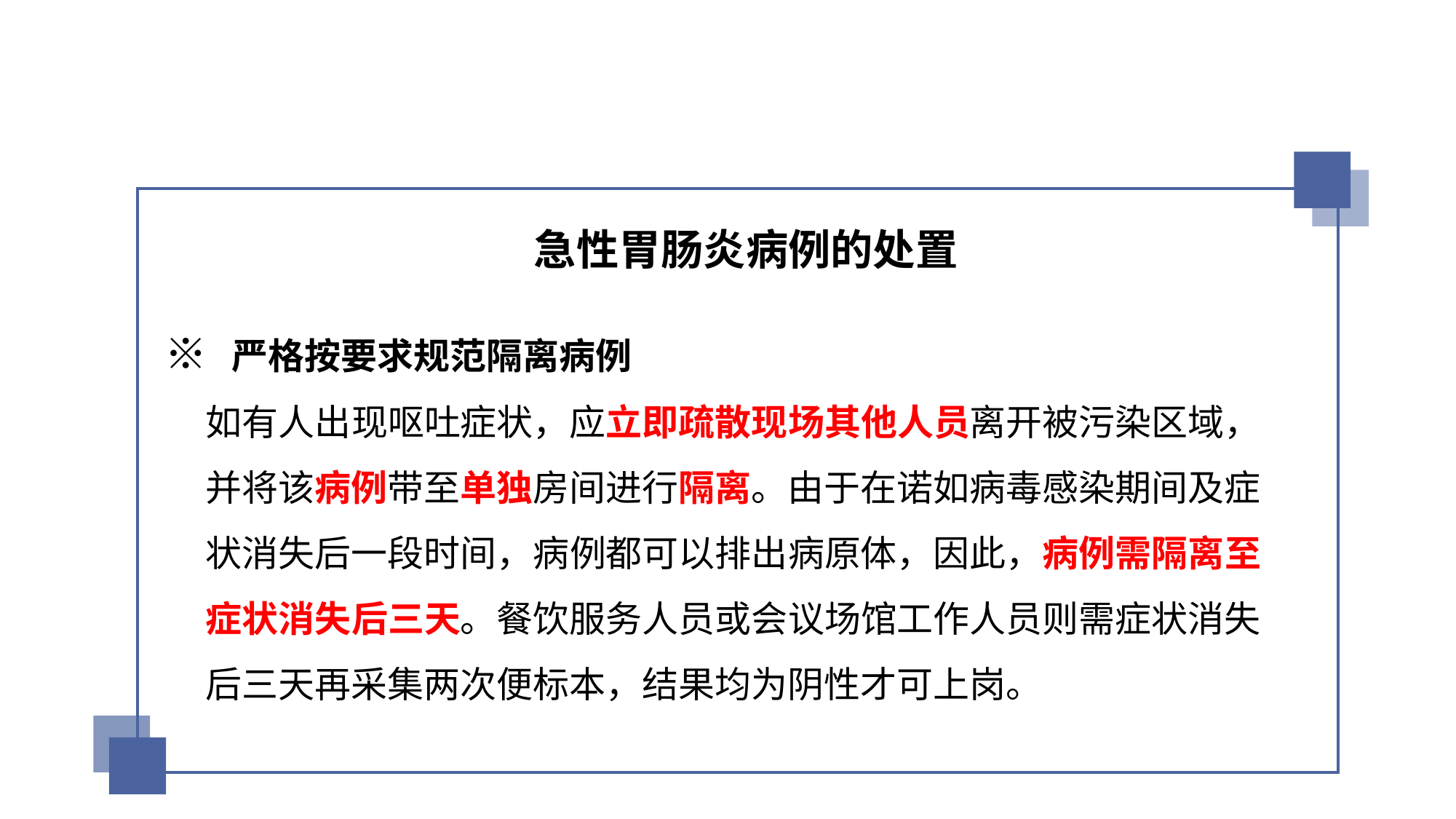

北京市朝阳区疾病预防控制中心

急性胃肠炎病例的处置

※  严格按要求规范隔离病例
    如有人出现呕吐症状，应立即疏散现场其他人员离开被污染区域，
    并将该病例带至单独房间进行隔离。由于在诺如病毒感染期间及症
    状消失后一段时间，病例都可以排出病原体，因此，病例需隔离至
    症状消失后三天。餐饮服务人员或会议场馆工作人员则需症状消失
    后三天再采集两次便标本，结果均为阴性才可上岗。